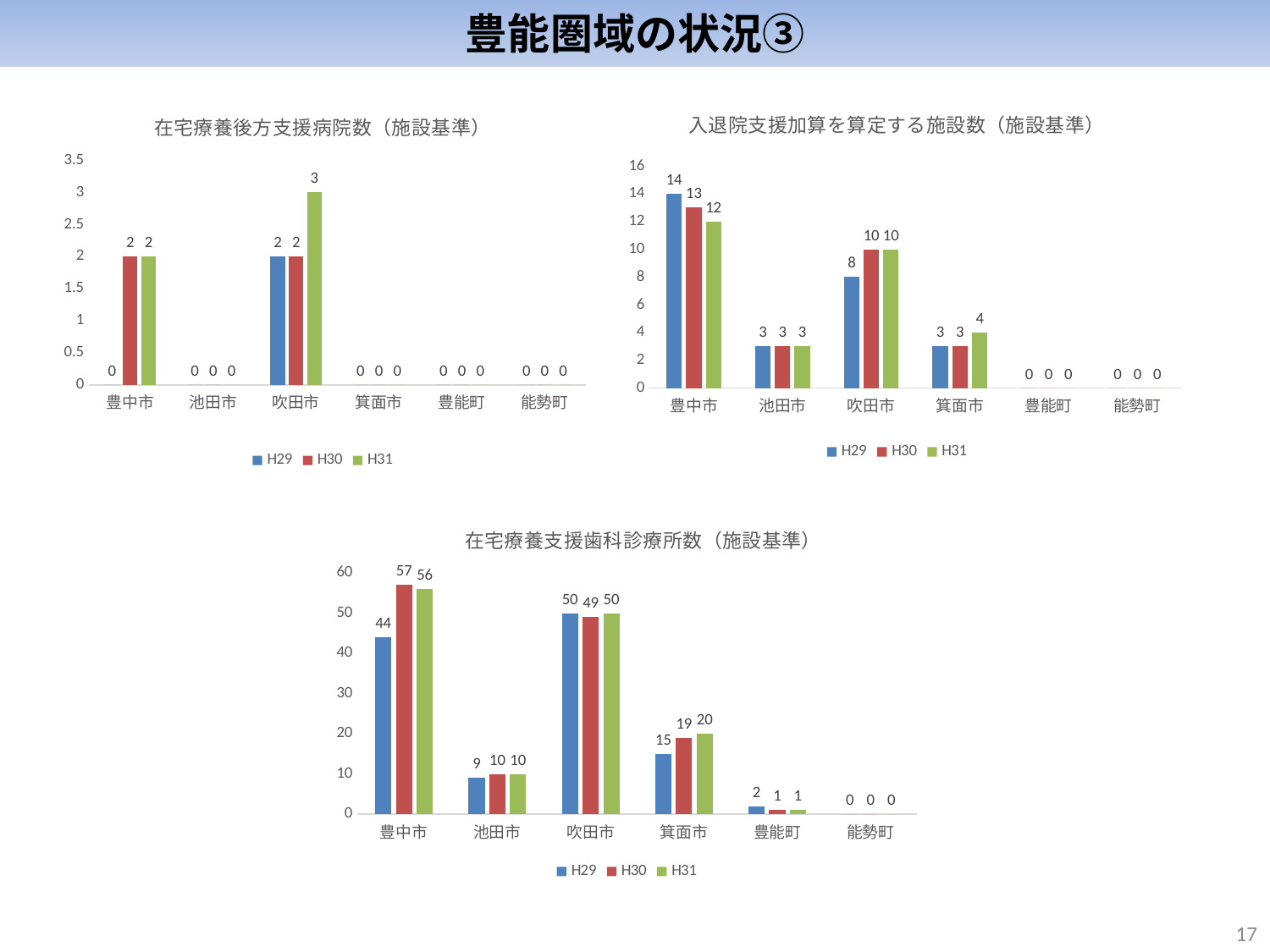

豊能圏域の状況③

### Chart: 入退院支援加算を算定する施設数（施設基準）

| Category | H29 | H30 | H31 |
|---|---|---|---|
| 豊中市 | 14.0 | 13.0 | 12.0 |
| 池田市 | 3.0 | 3.0 | 3.0 |
| 吹田市 | 8.0 | 10.0 | 10.0 |
| 箕面市 | 3.0 | 3.0 | 4.0 |
| 豊能町 | 0.0 | 0.0 | 0.0 |
| 能勢町 | 0.0 | 0.0 | 0.0 |

### Chart: 在宅療養後方支援病院数（施設基準）

| Category | H29 | H30 | H31 |
|---|---|---|---|
| 豊中市 | 0.0 | 2.0 | 2.0 |
| 池田市 | 0.0 | 0.0 | 0.0 |
| 吹田市 | 2.0 | 2.0 | 3.0 |
| 箕面市 | 0.0 | 0.0 | 0.0 |
| 豊能町 | 0.0 | 0.0 | 0.0 |
| 能勢町 | 0.0 | 0.0 | 0.0 |

### Chart: 在宅療養支援歯科診療所数（施設基準）

| Category | H29 | H30 | H31 |
|---|---|---|---|
| 豊中市 | 44.0 | 57.0 | 56.0 |
| 池田市 | 9.0 | 10.0 | 10.0 |
| 吹田市 | 50.0 | 49.0 | 50.0 |
| 箕面市 | 15.0 | 19.0 | 20.0 |
| 豊能町 | 2.0 | 1.0 | 1.0 |
| 能勢町 | 0.0 | 0.0 | 0.0 |
17